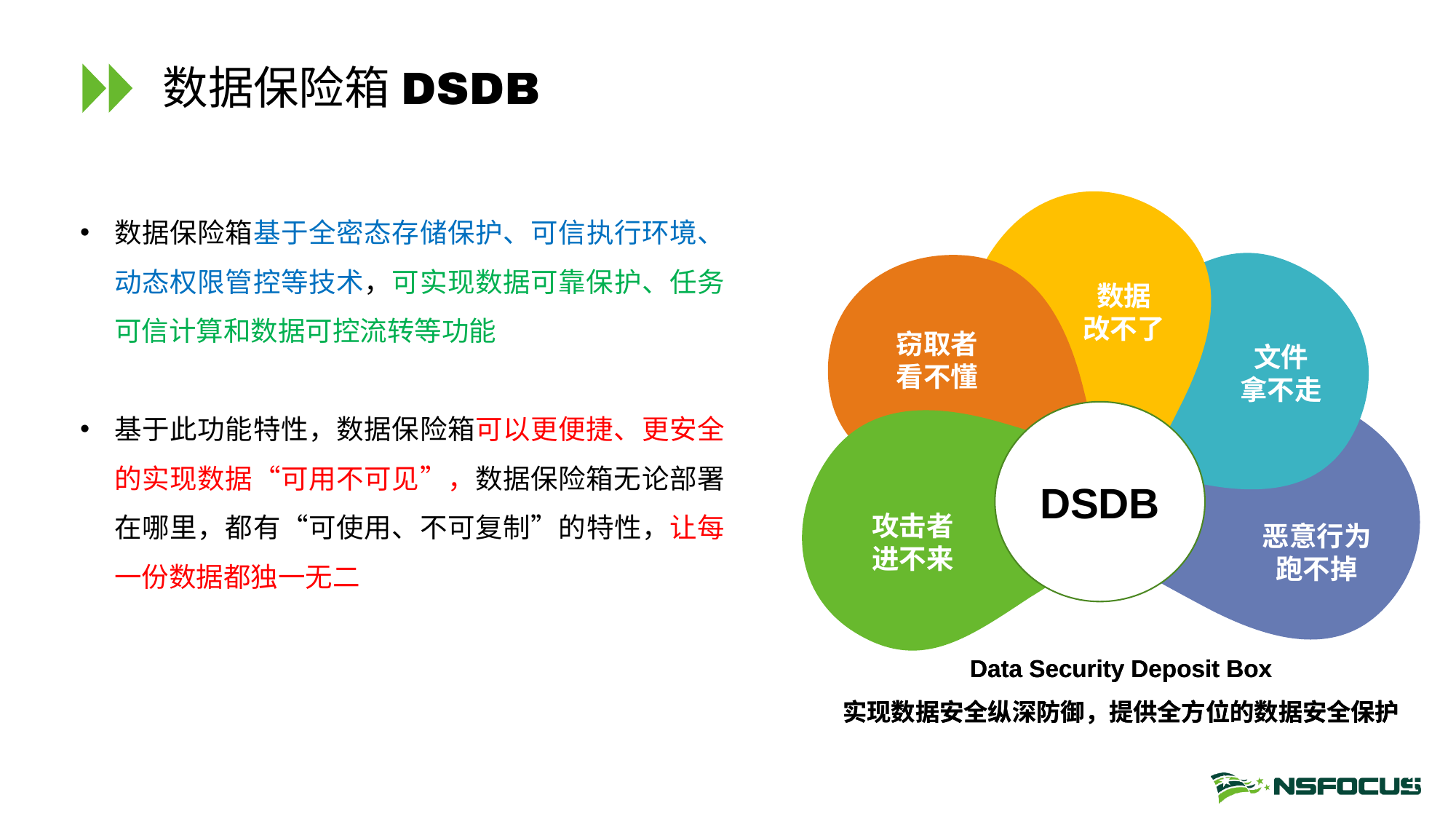

# 数据保险箱DSDB
数据保险箱基于全密态存储保护、可信执行环境、动态权限管控等技术，可实现数据可靠保护、任务可信计算和数据可控流转等功能

基于此功能特性，数据保险箱可以更便捷、更安全的实现数据“可用不可见”，数据保险箱无论部署在哪里，都有“可使用、不可复制”的特性，让每一份数据都独一无二

数据
改不了
窃取者
看不懂
文件
拿不走
攻击者
进不来
DSDB
Data Security Deposit Box
实现数据安全纵深防御，提供全方位的数据安全保护

恶意行为
跑不掉
恶意行为
跑不掉
Data Security Deposit Box
实现数据安全纵深防御，提供全方位的数据安全保护
18